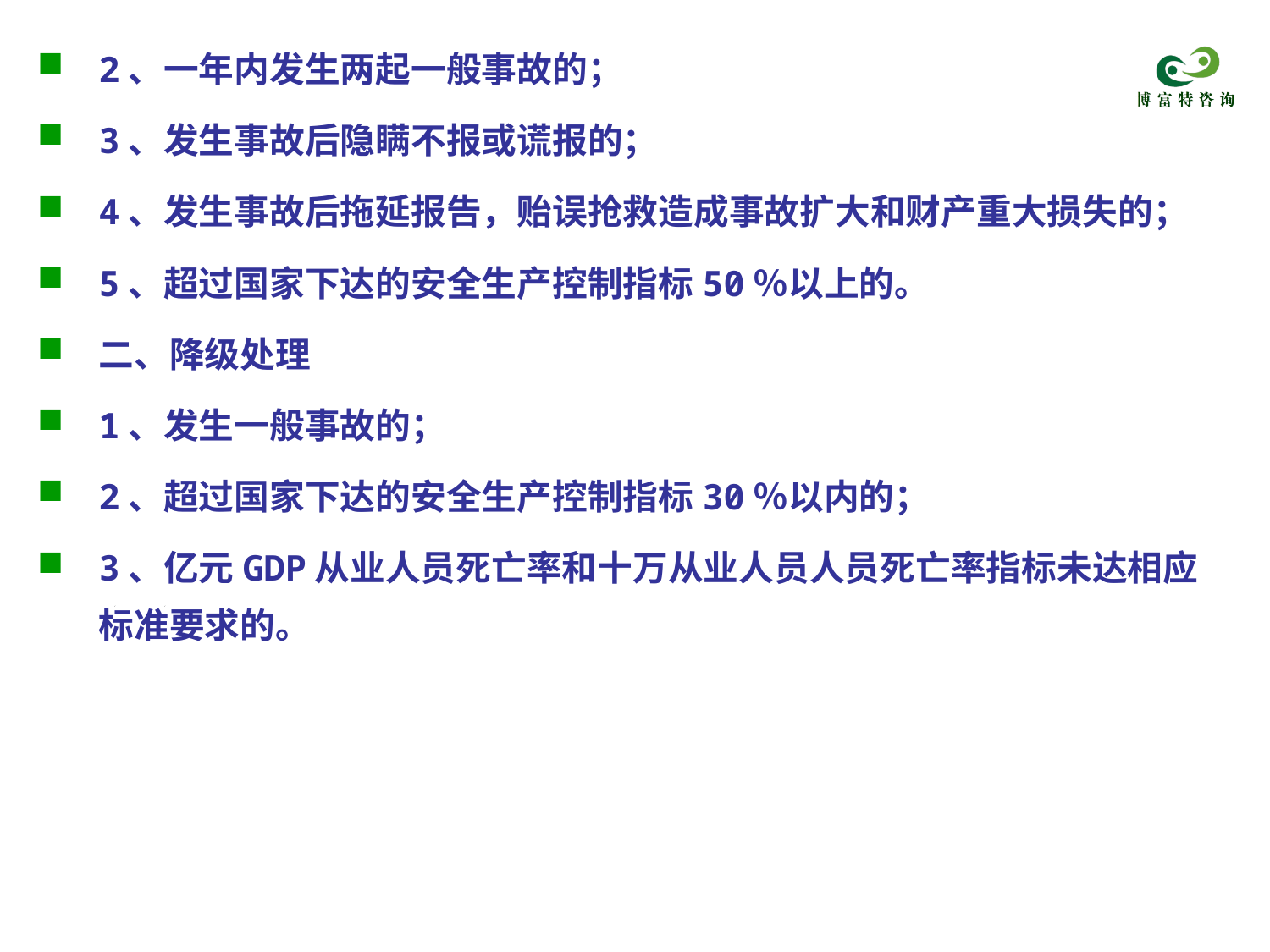

2、一年内发生两起一般事故的；
3、发生事故后隐瞒不报或谎报的；
4、发生事故后拖延报告，贻误抢救造成事故扩大和财产重大损失的；
5、超过国家下达的安全生产控制指标50％以上的。
二、降级处理
1、发生一般事故的；
2、超过国家下达的安全生产控制指标30％以内的；
3、亿元GDP从业人员死亡率和十万从业人员人员死亡率指标未达相应标准要求的。